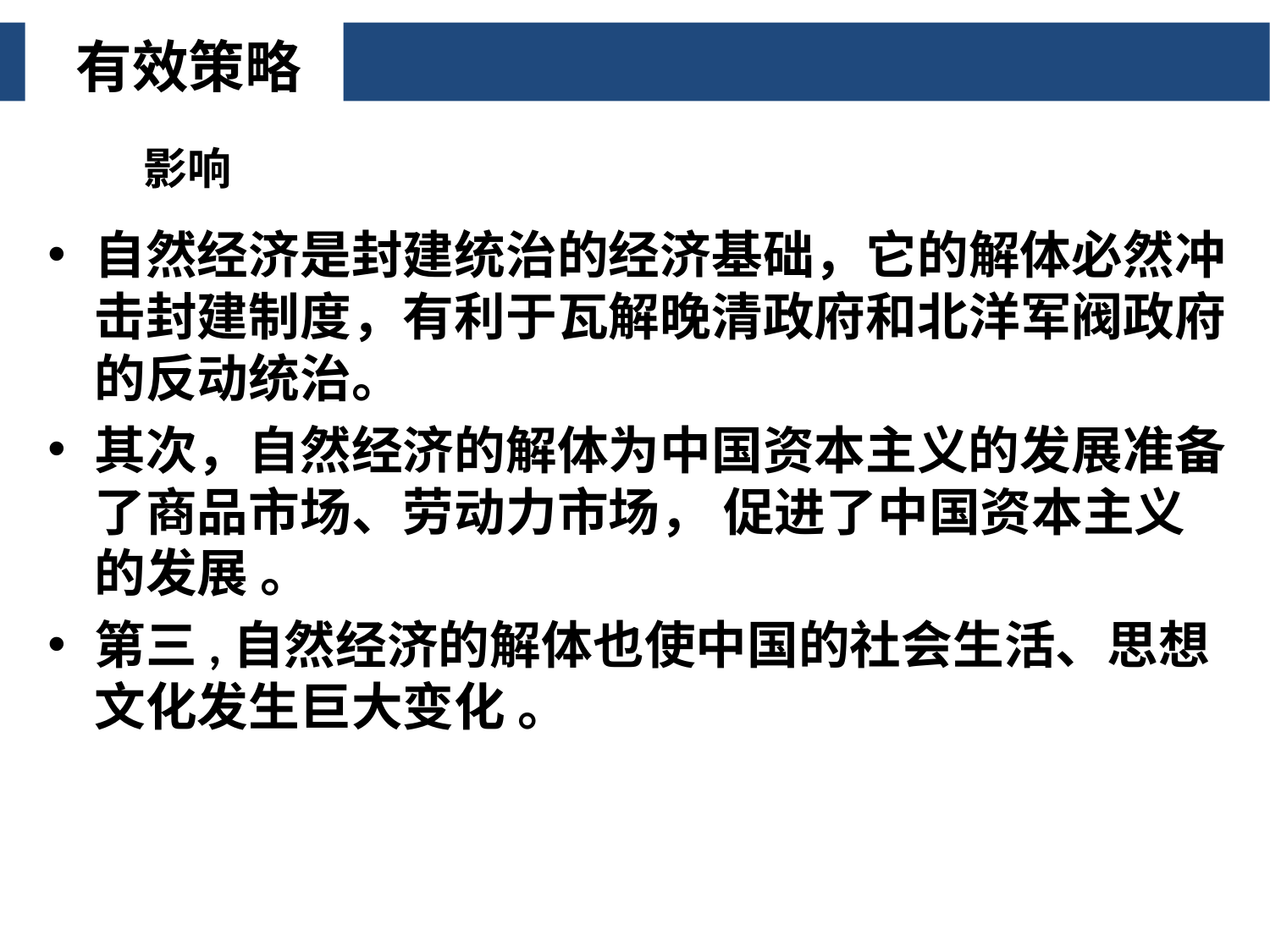

有效策略
影响
自然经济是封建统治的经济基础，它的解体必然冲击封建制度，有利于瓦解晚清政府和北洋军阀政府的反动统治。
其次，自然经济的解体为中国资本主义的发展准备了商品市场、劳动力市场， 促进了中国资本主义的发展 。
第三,自然经济的解体也使中国的社会生活、思想文化发生巨大变化 。